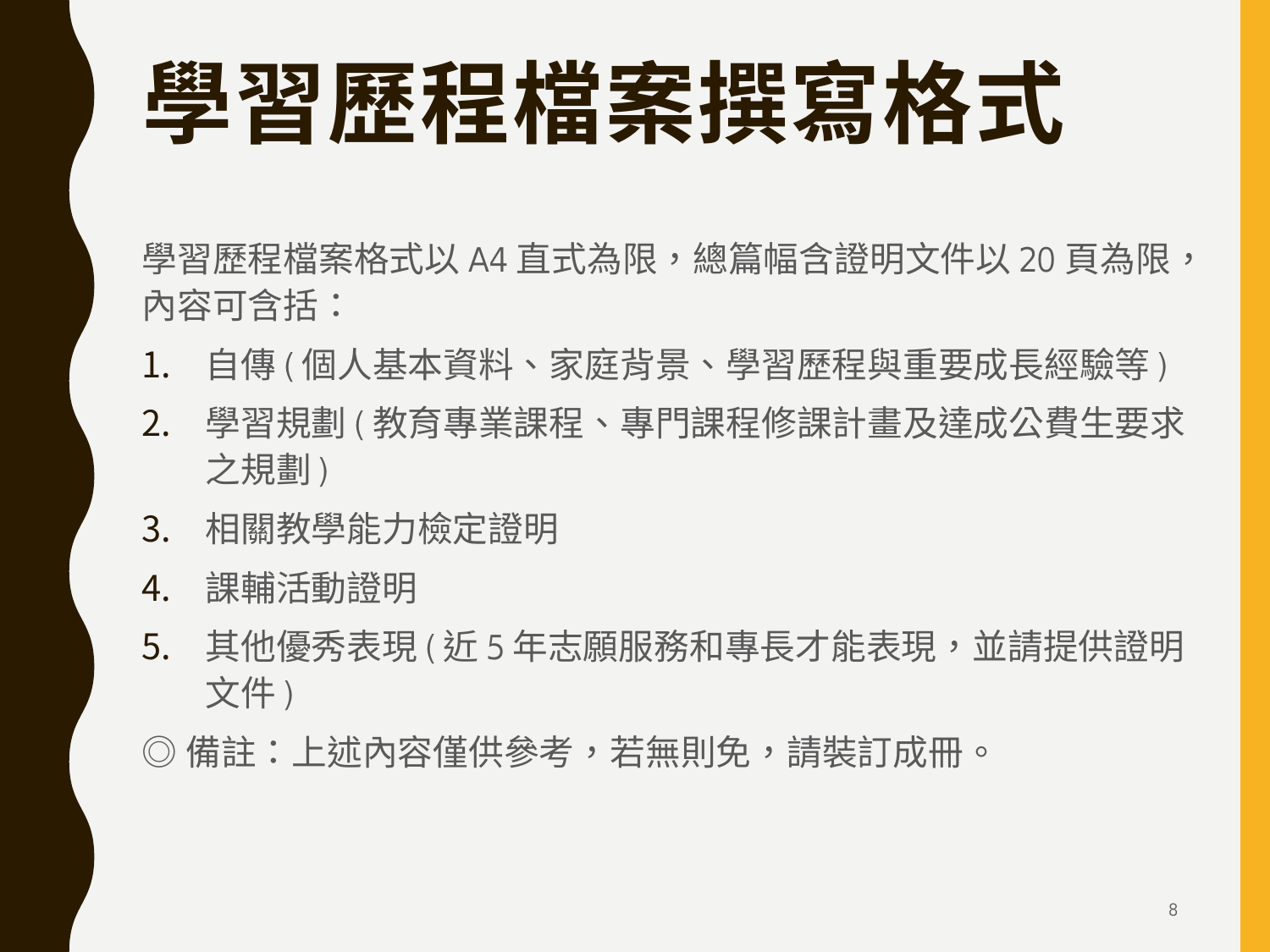

# 學習歷程檔案撰寫格式
學習歷程檔案格式以A4直式為限，總篇幅含證明文件以20頁為限，內容可含括：
自傳(個人基本資料、家庭背景、學習歷程與重要成長經驗等)
學習規劃(教育專業課程、專門課程修課計畫及達成公費生要求之規劃)
相關教學能力檢定證明
課輔活動證明
其他優秀表現(近5年志願服務和專長才能表現，並請提供證明文件)
◎備註：上述內容僅供參考，若無則免，請裝訂成冊。

8